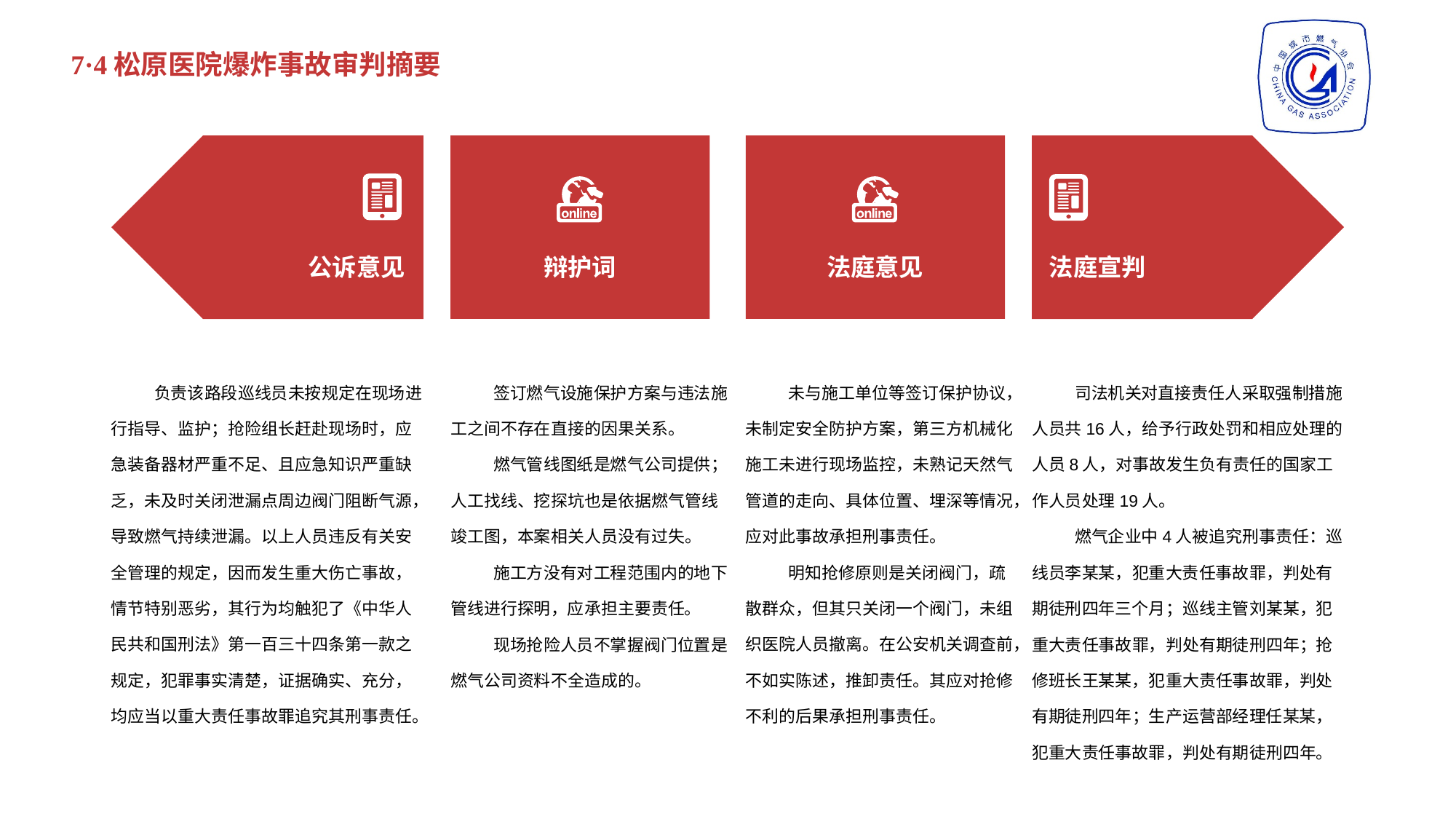

7·4松原医院爆炸事故审判摘要

公诉意见
辩护词
法庭意见
法庭宣判
负责该路段巡线员未按规定在现场进行指导、监护；抢险组长赶赴现场时，应急装备器材严重不足、且应急知识严重缺乏，未及时关闭泄漏点周边阀门阻断气源，导致燃气持续泄漏。以上人员违反有关安全管理的规定，因而发生重大伤亡事故，情节特别恶劣，其行为均触犯了《中华人民共和国刑法》第一百三十四条第一款之规定，犯罪事实清楚，证据确实、充分，均应当以重大责任事故罪追究其刑事责任。
签订燃气设施保护方案与违法施工之间不存在直接的因果关系。
燃气管线图纸是燃气公司提供；人工找线、挖探坑也是依据燃气管线竣工图，本案相关人员没有过失。
施工方没有对工程范围内的地下管线进行探明，应承担主要责任。
现场抢险人员不掌握阀门位置是燃气公司资料不全造成的。
未与施工单位等签订保护协议，未制定安全防护方案，第三方机械化施工未进行现场监控，未熟记天然气管道的走向、具体位置、埋深等情况，应对此事故承担刑事责任。
明知抢修原则是关闭阀门，疏散群众，但其只关闭一个阀门，未组织医院人员撤离。在公安机关调查前，不如实陈述，推卸责任。其应对抢修不利的后果承担刑事责任。
司法机关对直接责任人采取强制措施人员共16人，给予行政处罚和相应处理的人员8人，对事故发生负有责任的国家工作人员处理19人。
燃气企业中4人被追究刑事责任：巡线员李某某，犯重大责任事故罪，判处有期徒刑四年三个月；巡线主管刘某某，犯重大责任事故罪，判处有期徒刑四年；抢修班长王某某，犯重大责任事故罪，判处有期徒刑四年；生产运营部经理任某某，犯重大责任事故罪，判处有期徒刑四年。